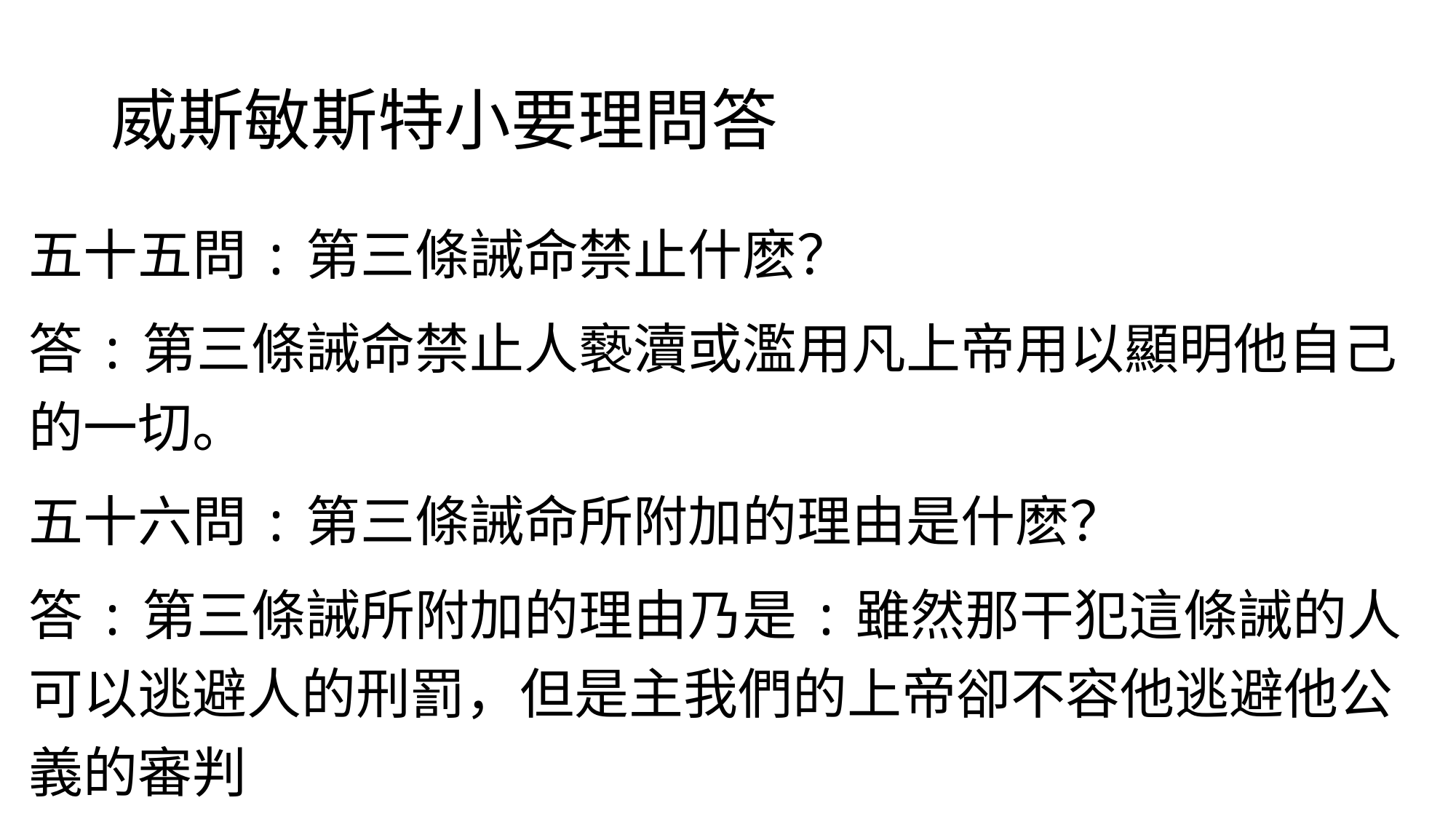

# 威斯敏斯特小要理問答
五十五問:第三條誡命禁止什麽？
答:第三條誡命禁止人褻瀆或濫用凡上帝用以顯明他自己的一切。
五十六問:第三條誡命所附加的理由是什麽？
答:第三條誡所附加的理由乃是:雖然那干犯這條誡的人可以逃避人的刑罰，但是主我們的上帝卻不容他逃避他公義的審判